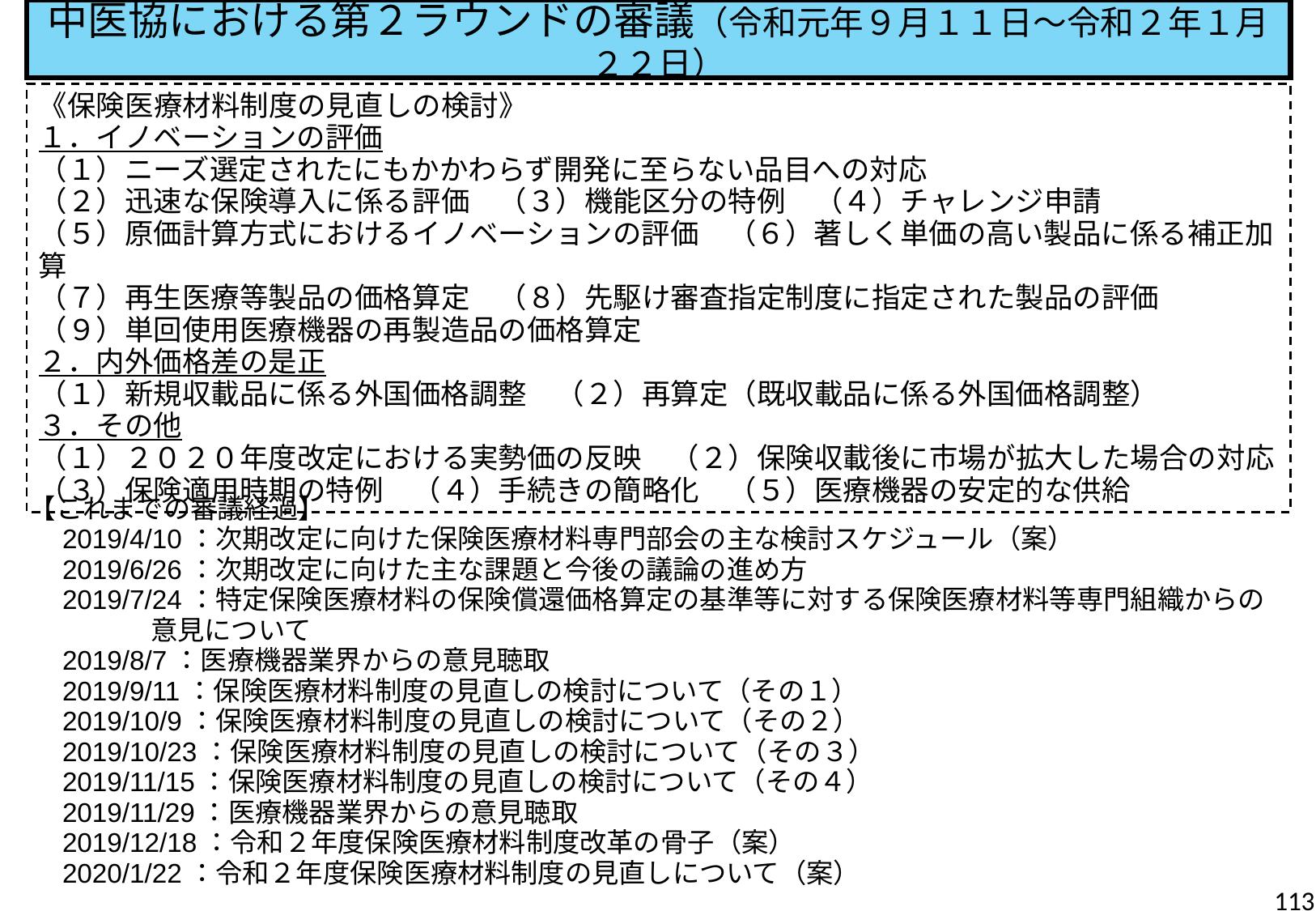

中医協における第２ラウンドの審議（令和元年９月１１日～令和２年１月２２日）
《保険医療材料制度の見直しの検討》
１．イノベーションの評価
（１）ニーズ選定されたにもかかわらず開発に至らない品目への対応
（２）迅速な保険導入に係る評価　（３）機能区分の特例　（４）チャレンジ申請
（５）原価計算方式におけるイノベーションの評価　（６）著しく単価の高い製品に係る補正加算
（７）再生医療等製品の価格算定　（８）先駆け審査指定制度に指定された製品の評価
（９）単回使用医療機器の再製造品の価格算定
２．内外価格差の是正
（１）新規収載品に係る外国価格調整　（２）再算定（既収載品に係る外国価格調整）
３．その他
（１）２０２０年度改定における実勢価の反映　（２）保険収載後に市場が拡大した場合の対応
（３）保険適用時期の特例　（４）手続きの簡略化　（５）医療機器の安定的な供給
【これまでの審議経過】
　2019/4/10：次期改定に向けた保険医療材料専門部会の主な検討スケジュール（案）
　2019/6/26：次期改定に向けた主な課題と今後の議論の進め方
　2019/7/24：特定保険医療材料の保険償還価格算定の基準等に対する保険医療材料等専門組織からの
                   意見について
　2019/8/7：医療機器業界からの意見聴取
　2019/9/11：保険医療材料制度の見直しの検討について（その１）
　2019/10/9：保険医療材料制度の見直しの検討について（その２）
　2019/10/23：保険医療材料制度の見直しの検討について（その３）
　2019/11/15：保険医療材料制度の見直しの検討について（その４）
　2019/11/29：医療機器業界からの意見聴取
　2019/12/18：令和２年度保険医療材料制度改革の骨子（案）
　2020/1/22：令和２年度保険医療材料制度の見直しについて（案）
113